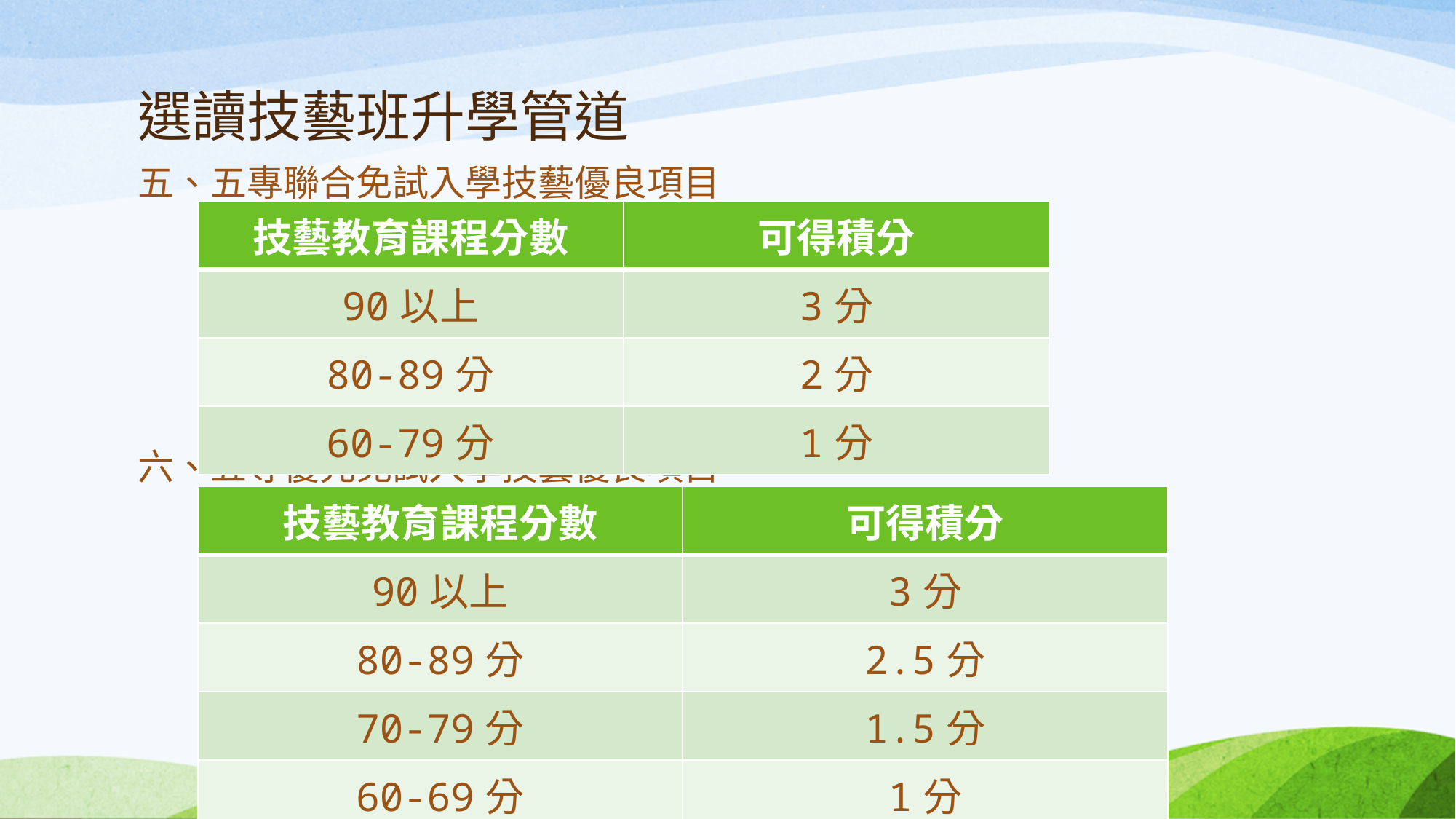

# 選讀技藝班升學管道
五、五專聯合免試入學技藝優良項目

六、五專優先免試入學技藝優良項目

| 技藝教育課程分數 | 可得積分 |
| --- | --- |
| 90以上 | 3分 |
| 80-89分 | 2分 |
| 60-79分 | 1分 |
| 技藝教育課程分數 | 可得積分 |
| --- | --- |
| 90以上 | 3分 |
| 80-89分 | 2.5分 |
| 70-79分 | 1.5分 |
| 60-69分 | 1分 |